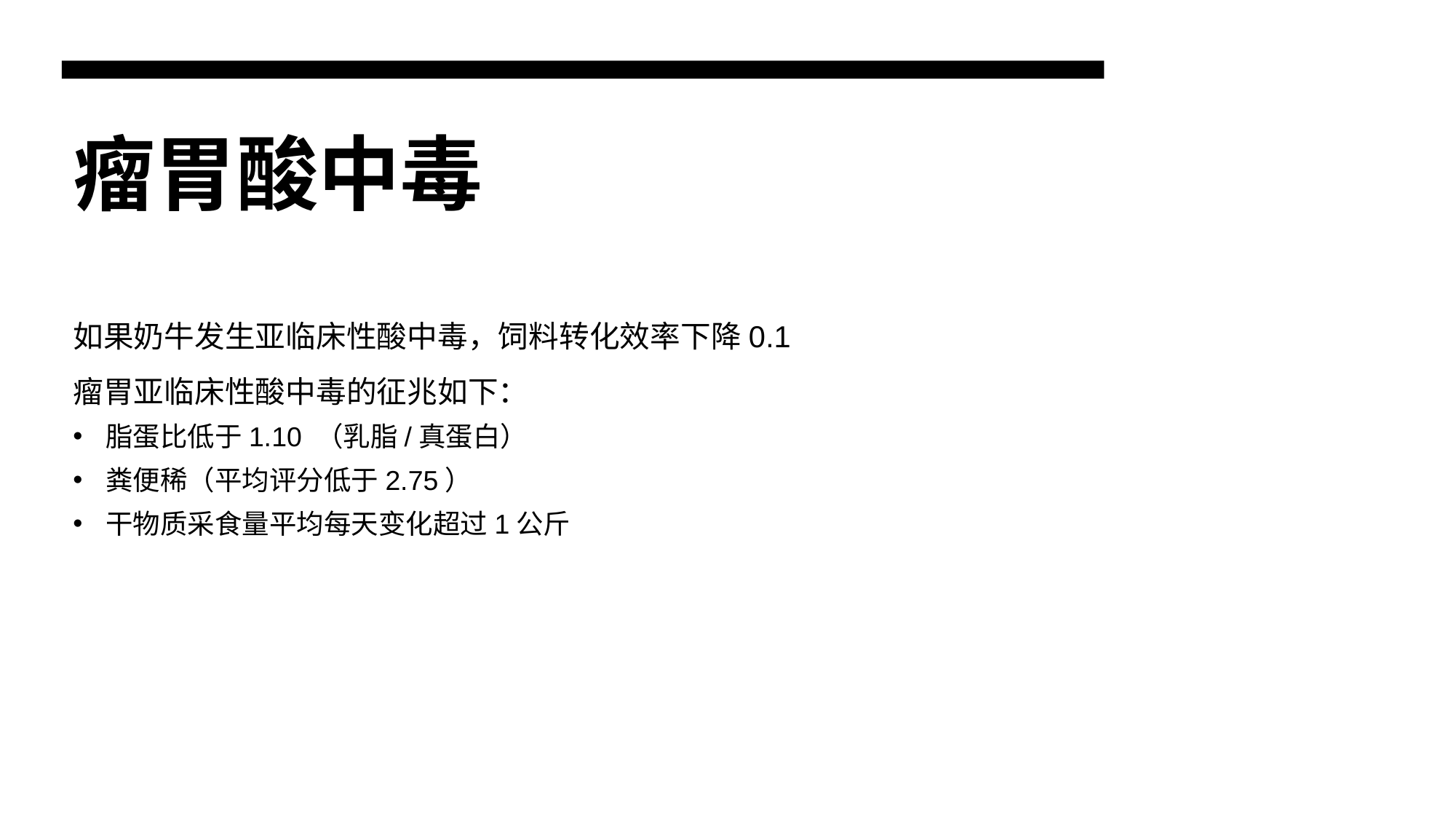

# 瘤胃酸中毒
如果奶牛发生亚临床性酸中毒，饲料转化效率下降0.1
瘤胃亚临床性酸中毒的征兆如下：
脂蛋比低于1.10 （乳脂/真蛋白）
粪便稀（平均评分低于2.75）
干物质采食量平均每天变化超过1公斤